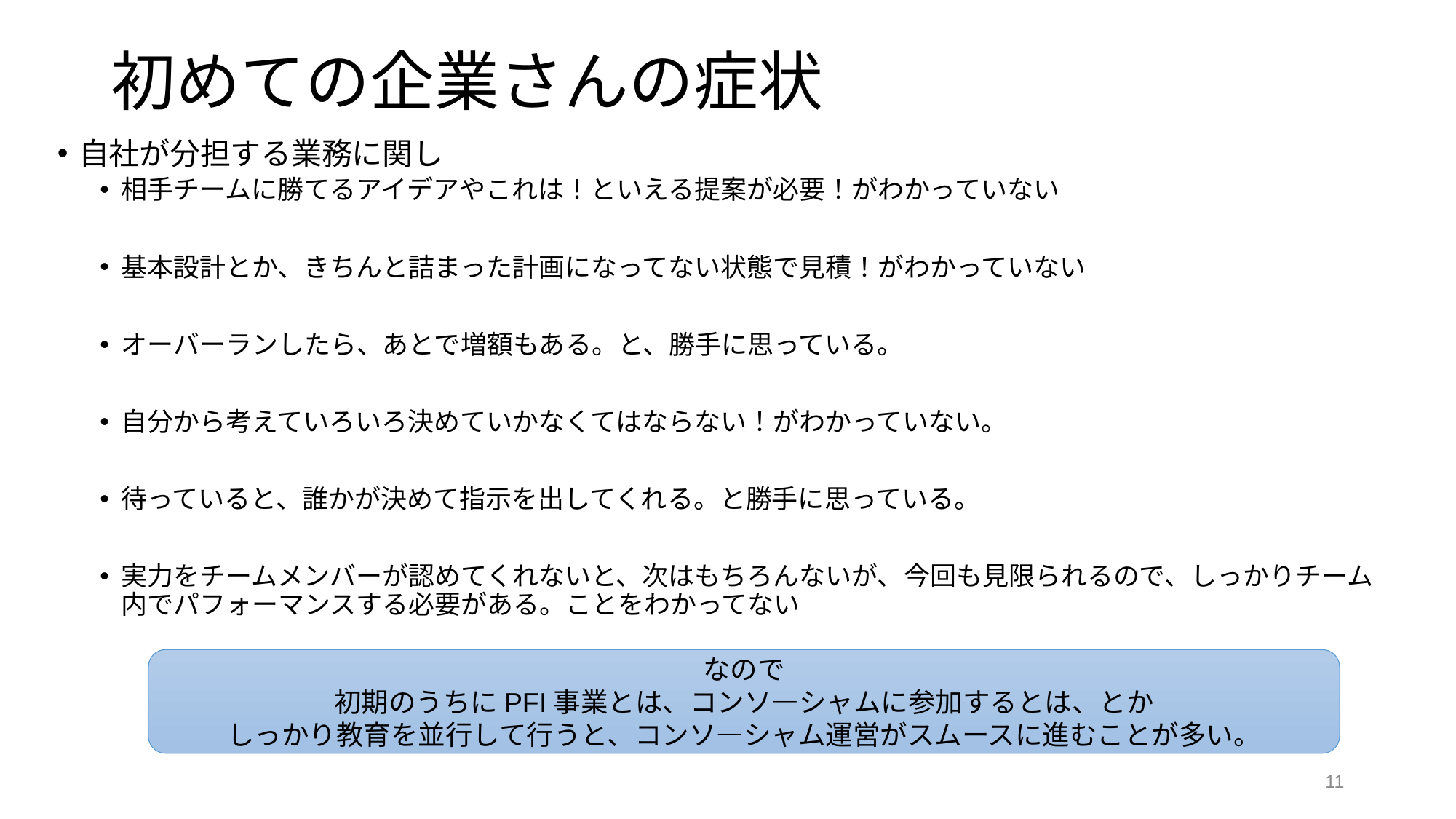

# 初めての企業さんの症状
自社が分担する業務に関し
相手チームに勝てるアイデアやこれは！といえる提案が必要！がわかっていない

基本設計とか、きちんと詰まった計画になってない状態で見積！がわかっていない

オーバーランしたら、あとで増額もある。と、勝手に思っている。

自分から考えていろいろ決めていかなくてはならない！がわかっていない。

待っていると、誰かが決めて指示を出してくれる。と勝手に思っている。

実力をチームメンバーが認めてくれないと、次はもちろんないが、今回も見限られるので、しっかりチーム内でパフォーマンスする必要がある。ことをわかってない

なので
初期のうちにPFI事業とは、コンソ―シャムに参加するとは、とか
しっかり教育を並行して行うと、コンソ―シャム運営がスムースに進むことが多い。
11